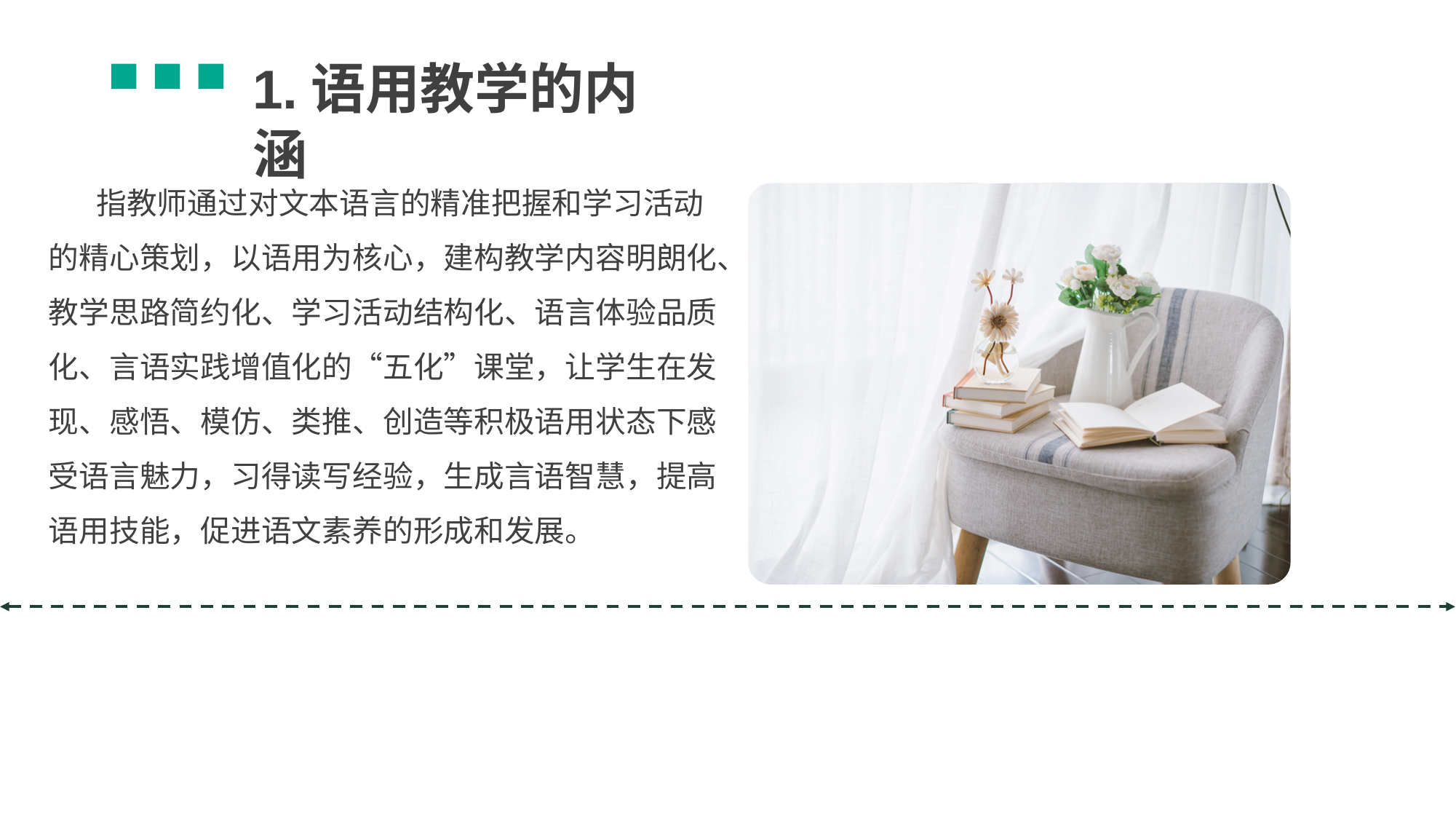

1.语用教学的内涵

      指教师通过对文本语言的精准把握和学习活动的精心策划，以语用为核心，建构教学内容明朗化、教学思路简约化、学习活动结构化、语言体验品质化、言语实践增值化的“五化”课堂，让学生在发现、感悟、模仿、类推、创造等积极语用状态下感受语言魅力，习得读写经验，生成言语智慧，提高语用技能，促进语文素养的形成和发展。